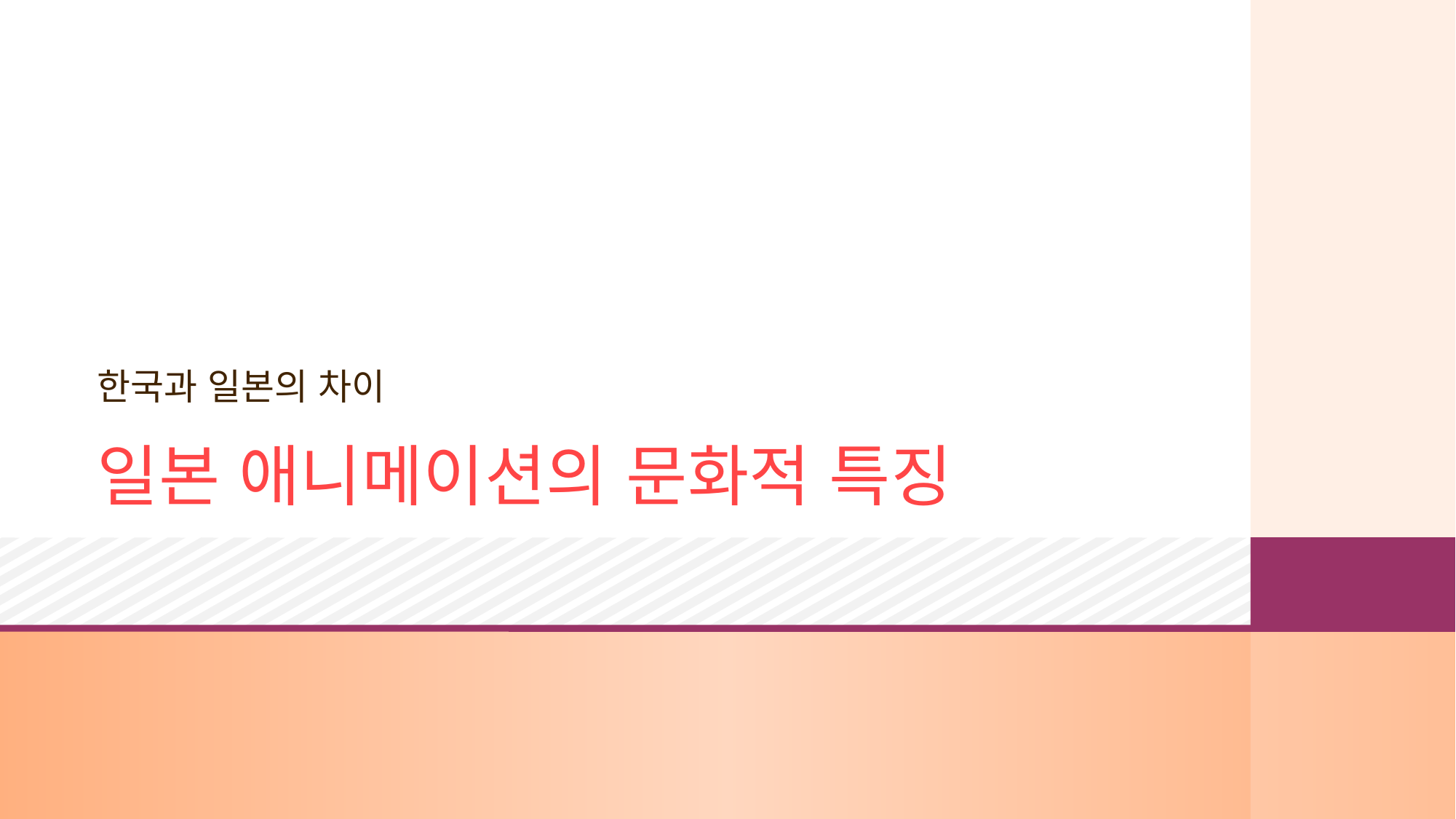

한국과 일본의 차이
# 일본 애니메이션의 문화적 특징